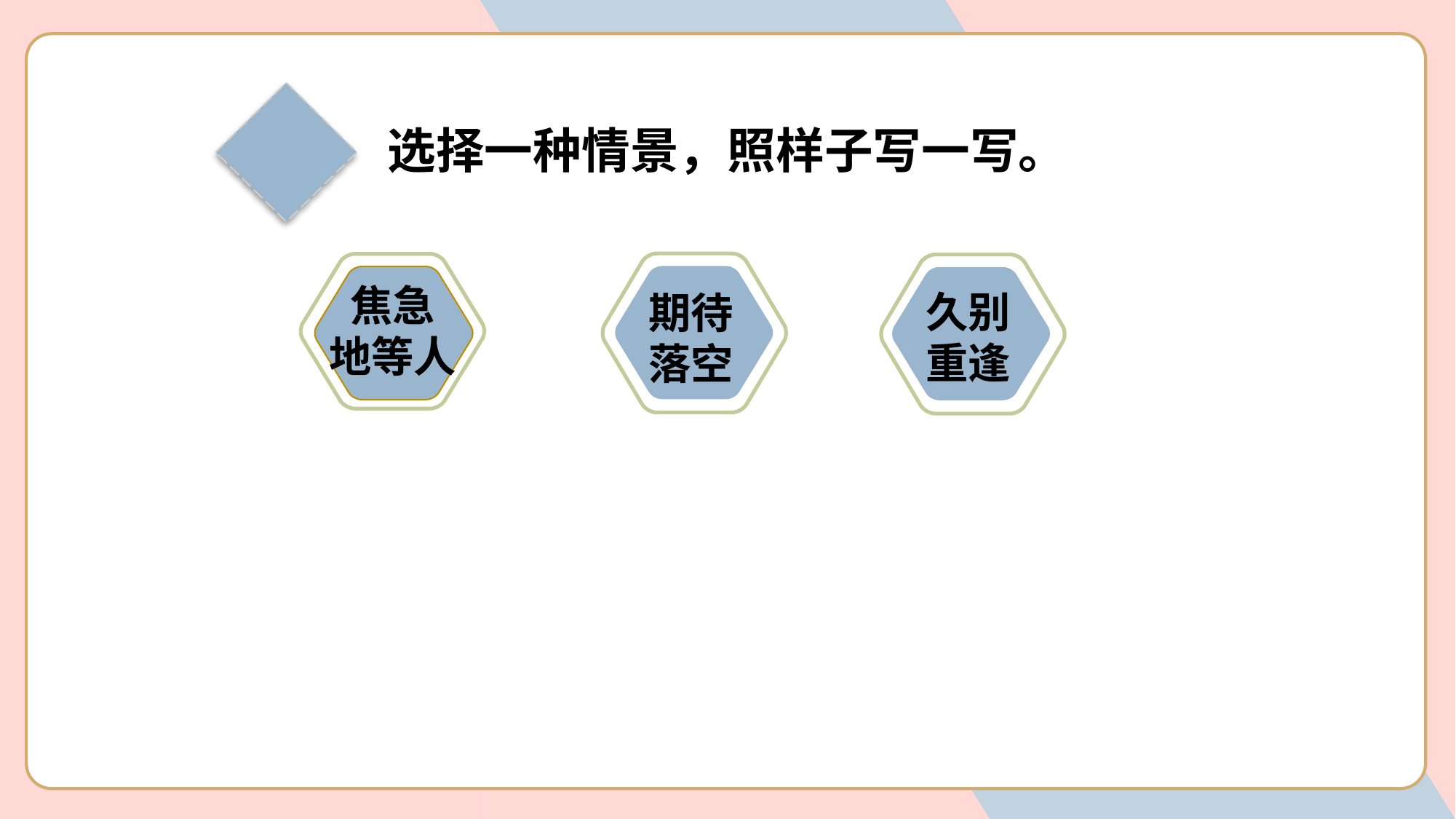

选择一种情景，照样子写一写。

焦急
地等人
久别
重逢
期待
落空